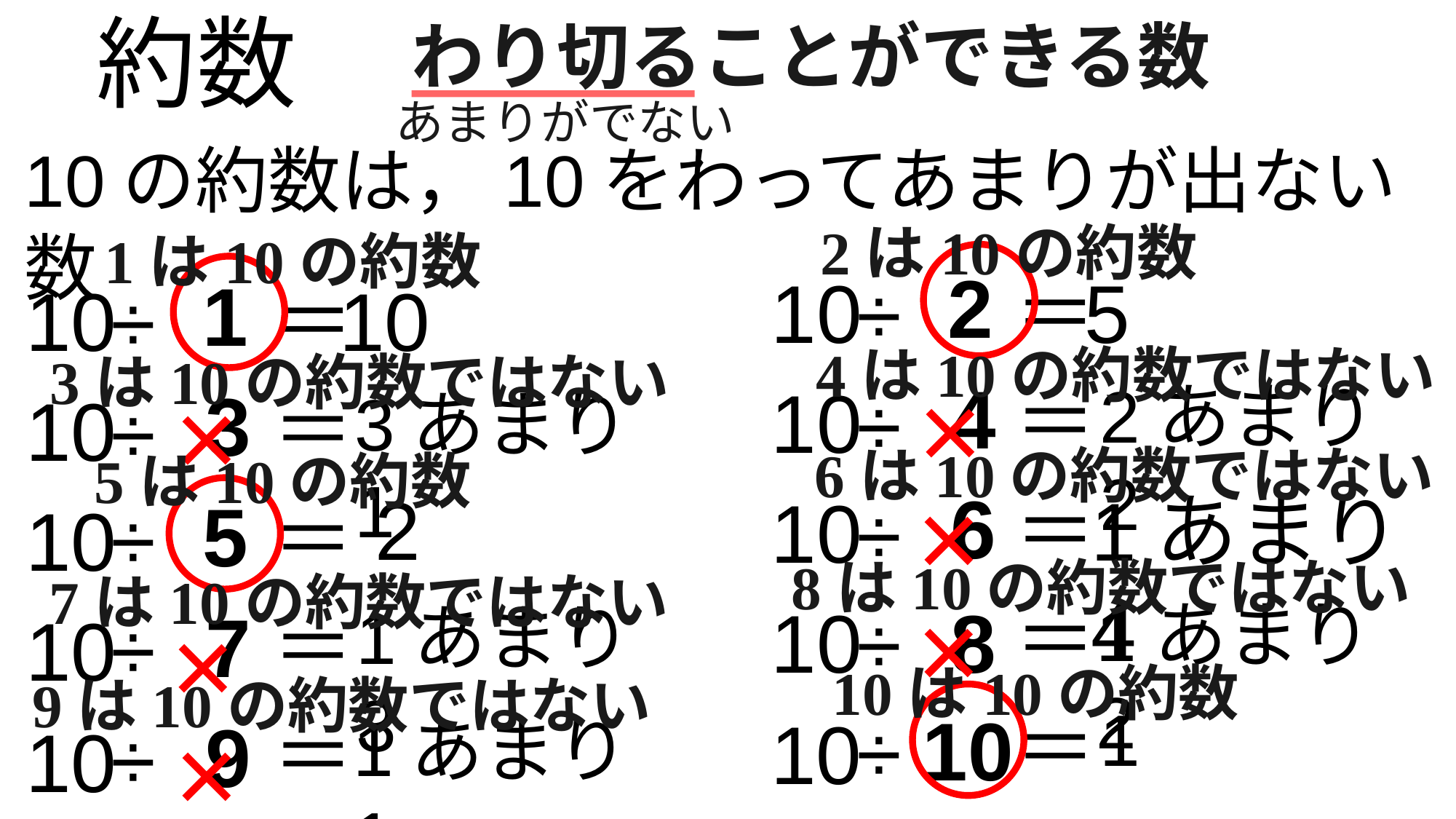

約数
わり切ることができる数
あまりがでない
10の約数は，10をわってあまりが出ない数
2は10の約数
1は10の約数

2

10
＝
5
÷
1
10
＝
10
÷
4は10の約数ではない
3は10の約数ではない
×
4
×
2あまり2
＝
10
÷
3
3あまり1
＝
10
÷
6は10の約数ではない
5は10の約数
×
6
2
＝
1あまり4
10

÷
5
＝
÷
10
8は10の約数ではない
7は10の約数ではない
×
＝
1あまり2
10
8
1あまり3
÷
7
＝
×
÷
10
10は10の約数
9は10の約数ではない

1
＝
10
÷
10
1あまり1
＝
×
9
÷
10